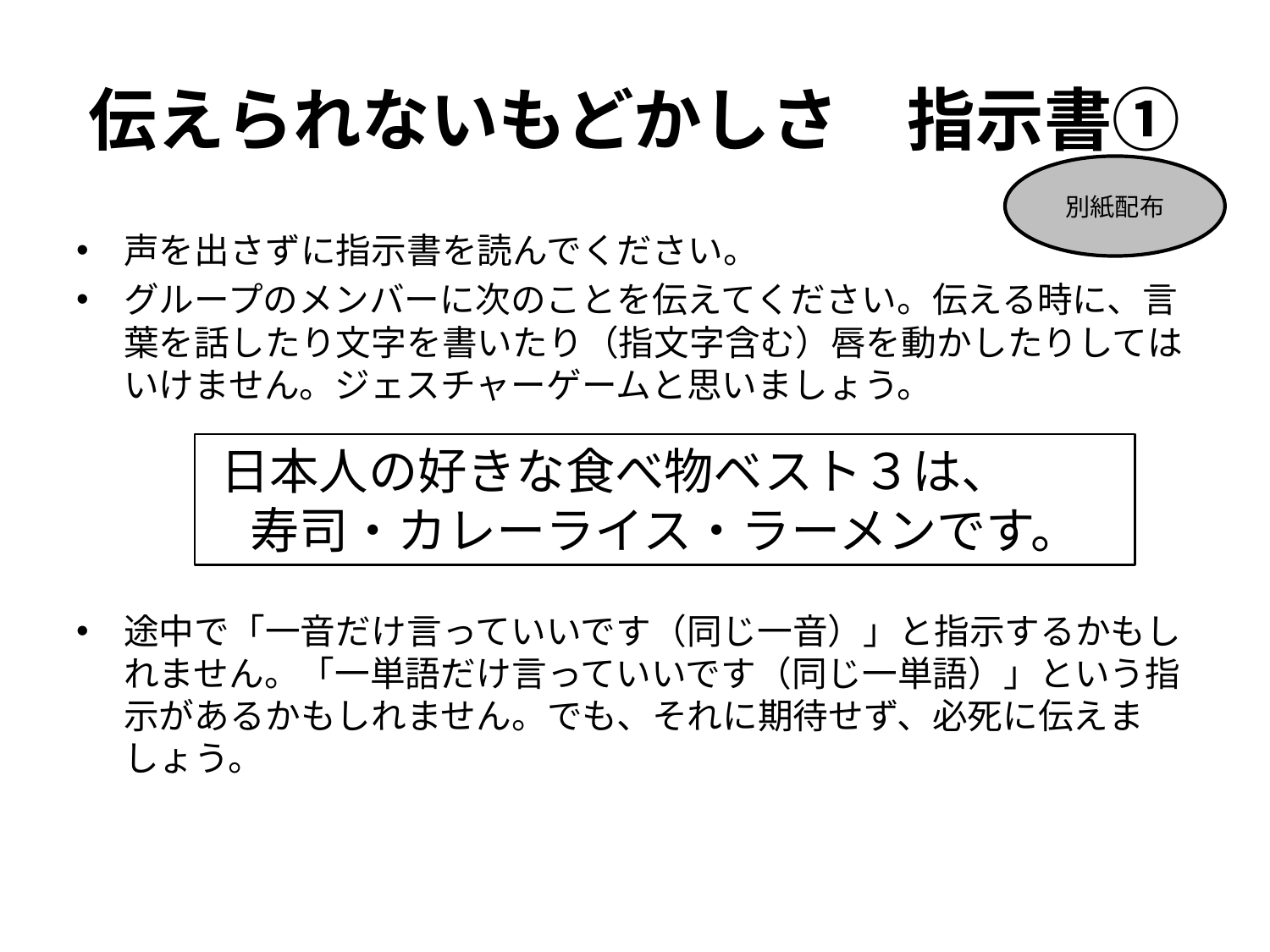

# 伝えられないもどかしさ　指示書①
別紙配布
声を出さずに指示書を読んでください。
グループのメンバーに次のことを伝えてください。伝える時に、言葉を話したり文字を書いたり（指文字含む）唇を動かしたりしてはいけません。ジェスチャーゲームと思いましょう。

途中で「一音だけ言っていいです（同じ一音）」と指示するかもしれません。「一単語だけ言っていいです（同じ一単語）」という指示があるかもしれません。でも、それに期待せず、必死に伝えましょう。

日本人の好きな食べ物ベスト３は、　　寿司・カレーライス・ラーメンです。